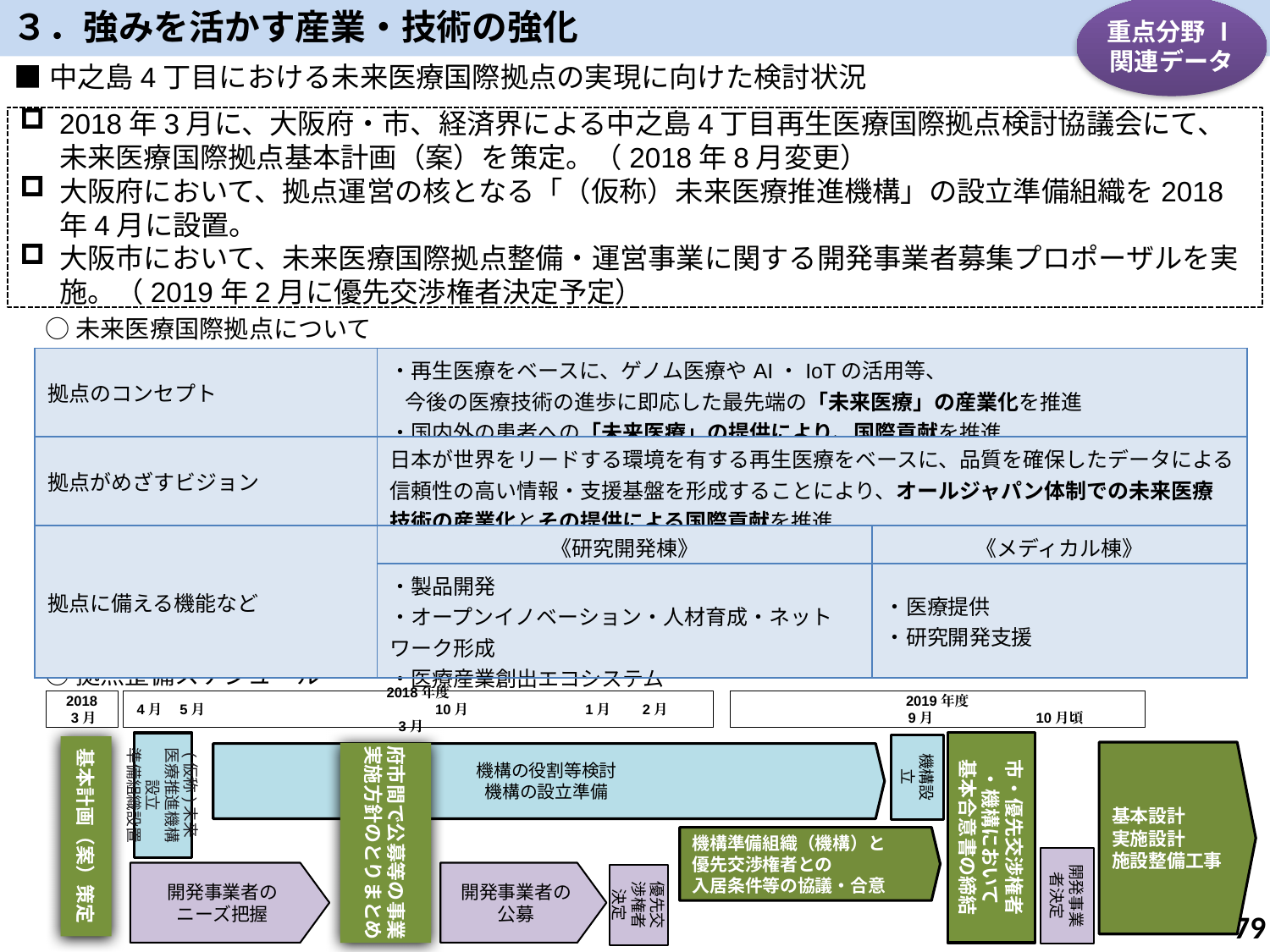

３．強みを活かす産業・技術の強化
重点分野 Ⅰ
関連データ
■中之島4丁目における未来医療国際拠点の実現に向けた検討状況
2018年3月に、大阪府・市、経済界による中之島4丁目再生医療国際拠点検討協議会にて、未来医療国際拠点基本計画（案）を策定。（2018年8月変更）
大阪府において、拠点運営の核となる「（仮称）未来医療推進機構」の設立準備組織を2018年4月に設置。
大阪市において、未来医療国際拠点整備・運営事業に関する開発事業者募集プロポーザルを実施。（2019年2月に優先交渉権者決定予定）
○未来医療国際拠点について
| 拠点のコンセプト | ・再生医療をベースに、ゲノム医療やAI・IoTの活用等、 今後の医療技術の進歩に即応した最先端の「未来医療」の産業化を推進 ・国内外の患者への「未来医療」の提供により、国際貢献を推進 |  |
| --- | --- | --- |
| 拠点がめざすビジョン | 日本が世界をリードする環境を有する再生医療をベースに、品質を確保したデータによる信頼性の高い情報・支援基盤を形成することにより、オールジャパン体制での未来医療技術の産業化とその提供による国際貢献を推進 |  |
| 拠点に備える機能など | 《研究開発棟》 | 《メディカル棟》 |
|  | ・製品開発 ・オープンイノベーション・人材育成・ネットワーク形成 ・医療産業創出エコシステム | ・医療提供 ・研究開発支援 |
○拠点整備スケジュール
2018
 3月
2018年度
4月　5月　　　　　　　　　　　　　　　　10月　　　　　　　　1月　　2月　　3月
2019年度
　　　　　　　　9月　　　　　　　10月頃

市・優先交渉権者
・機構において
基本合意書の締結
(仮称)未来医療推進機構設立
準備組織設置
機構設立
基本計画（案）策定
基本設計
実施設計
施設整備工事
府市間で公募等の事業
実施方針のとりまとめ
機構の役割等検討
機構の設立準備

機構準備組織（機構）と
優先交渉権者との
入居条件等の協議・合意
開発事業者決定
開発事業者の
ニーズ把握
開発事業者の
公募
優先交渉権者決定
79